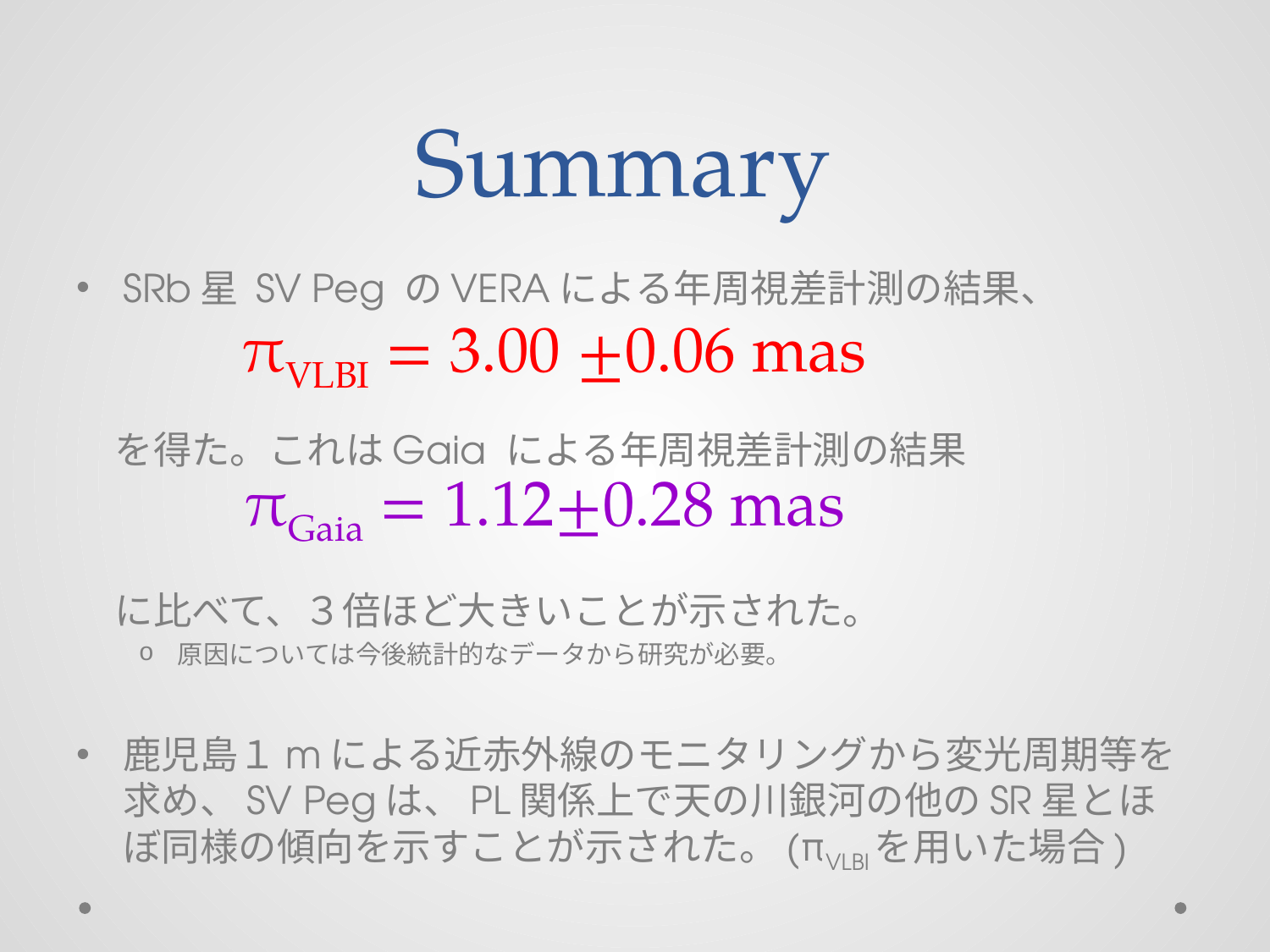

# Summary
SRb星 SV Peg のVERAによる年周視差計測の結果、

　を得た。これはGaia による年周視差計測の結果

　に比べて、３倍ほど大きいことが示された。
原因については今後統計的なデータから研究が必要。

鹿児島１mによる近赤外線のモニタリングから変光周期等を求め、SV Pegは、PL関係上で天の川銀河の他のSR星とほぼ同様の傾向を示すことが示された。(πVLBIを用いた場合)
πVLBI = 3.00 ±0.06 mas
πGaia = 1.12±0.28 mas